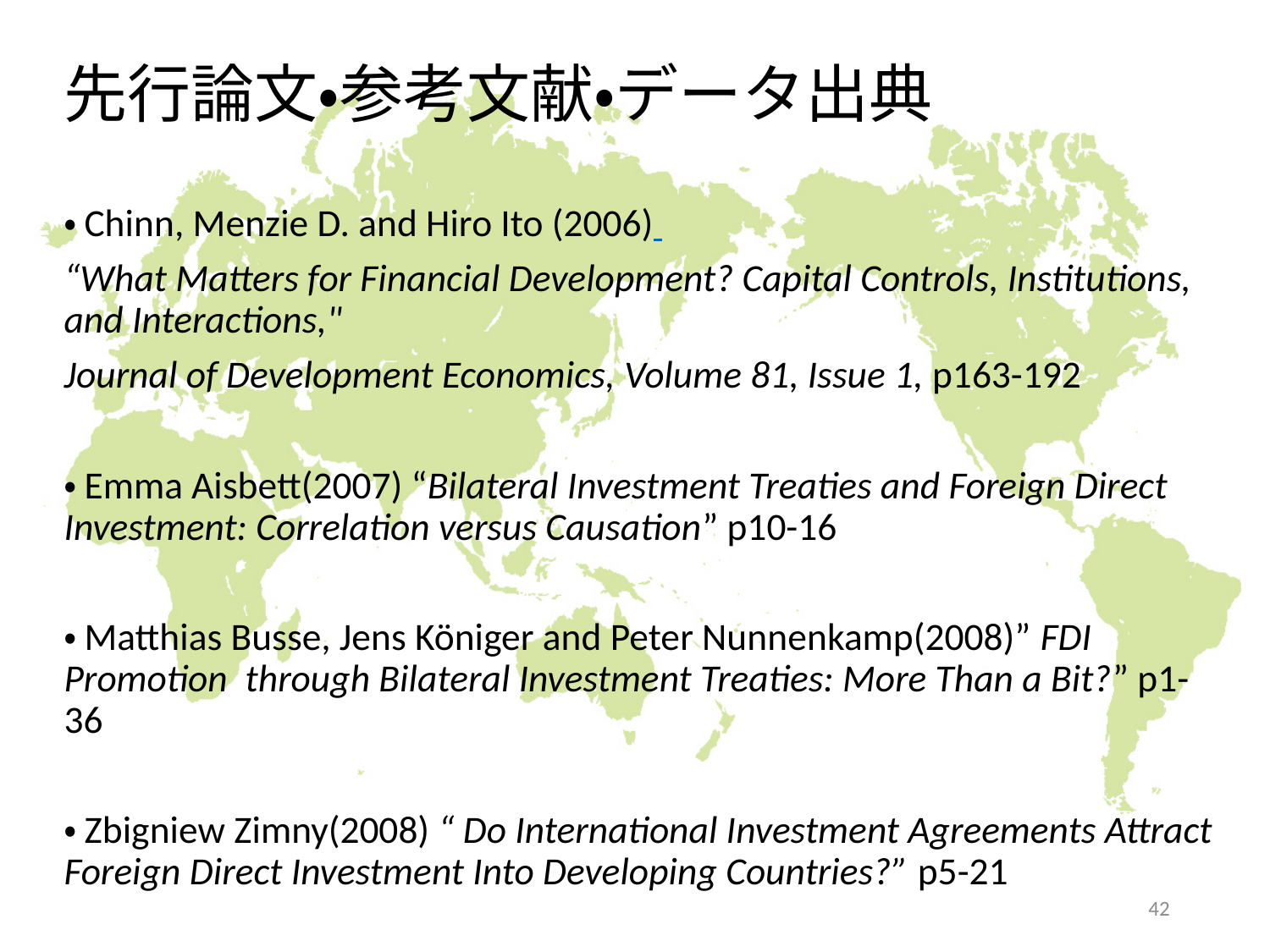

# 先行論文・参考文献・データ出典
・Chinn, Menzie D. and Hiro Ito (2006)
“What Matters for Financial Development? Capital Controls, Institutions, and Interactions,"
Journal of Development Economics, Volume 81, Issue 1, p163-192

・Emma Aisbett(2007) “Bilateral Investment Treaties and Foreign Direct Investment: Correlation versus Causation” p10-16

・Matthias Busse, Jens Königer and Peter Nunnenkamp(2008)” FDI Promotion  through Bilateral Investment Treaties: More Than a Bit?” p1-36

・Zbigniew Zimny(2008) “ Do International Investment Agreements Attract Foreign Direct Investment Into Developing Countries?” p5-21

42